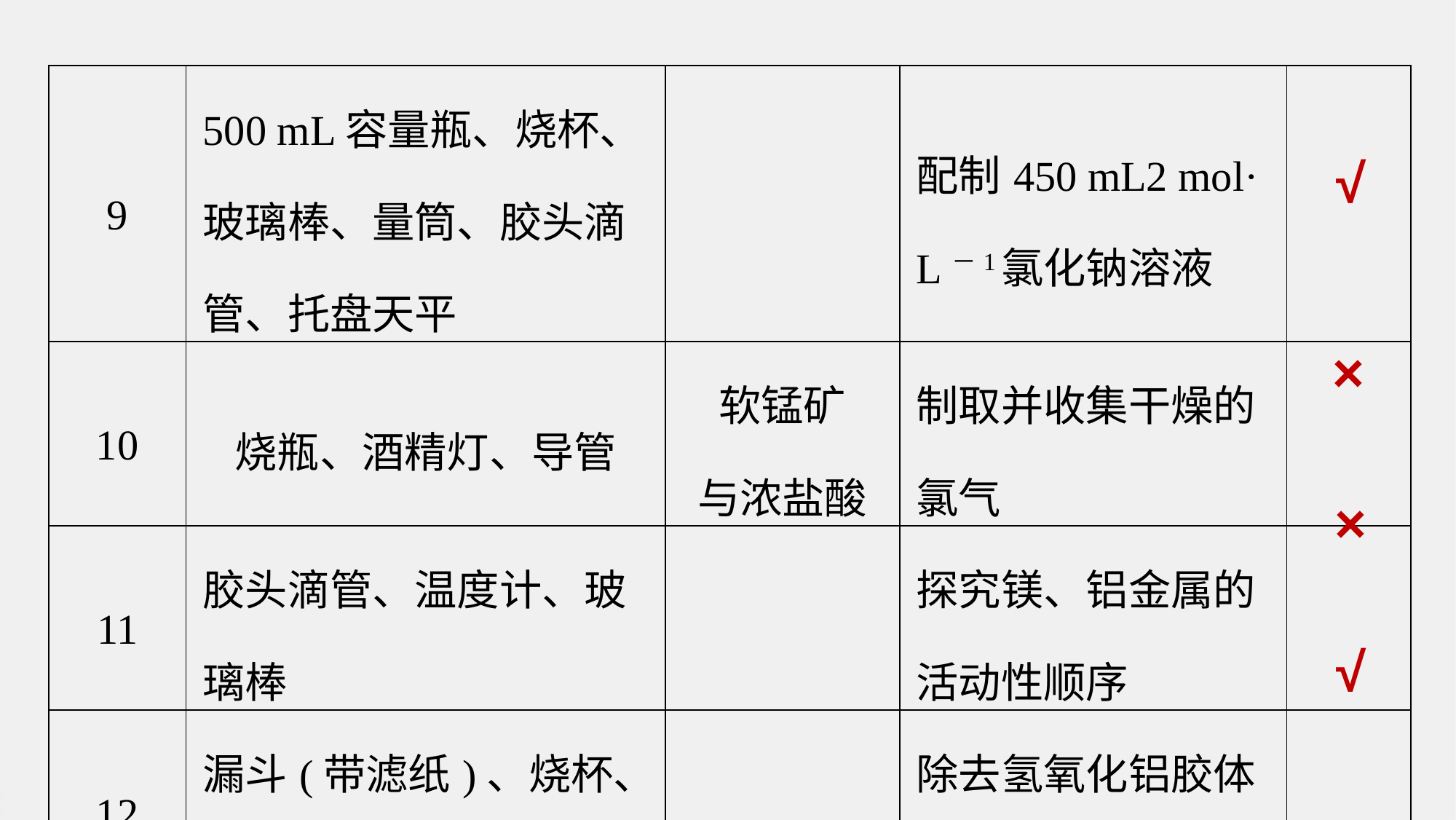

| 9 | 500 mL容量瓶、烧杯、玻璃棒、量筒、胶头滴管、托盘天平 |  | 配制450 mL2 mol· L－1氯化钠溶液 |  |
| --- | --- | --- | --- | --- |
| 10 | 烧瓶、酒精灯、导管 | 软锰矿 与浓盐酸 | 制取并收集干燥的氯气 |  |
| 11 | 胶头滴管、温度计、玻璃棒 |  | 探究镁、铝金属的活动性顺序 |  |
| 12 | 漏斗(带滤纸)、烧杯、玻璃棒 |  | 除去氢氧化铝胶体中的泥沙 |  |
√
×
×
√